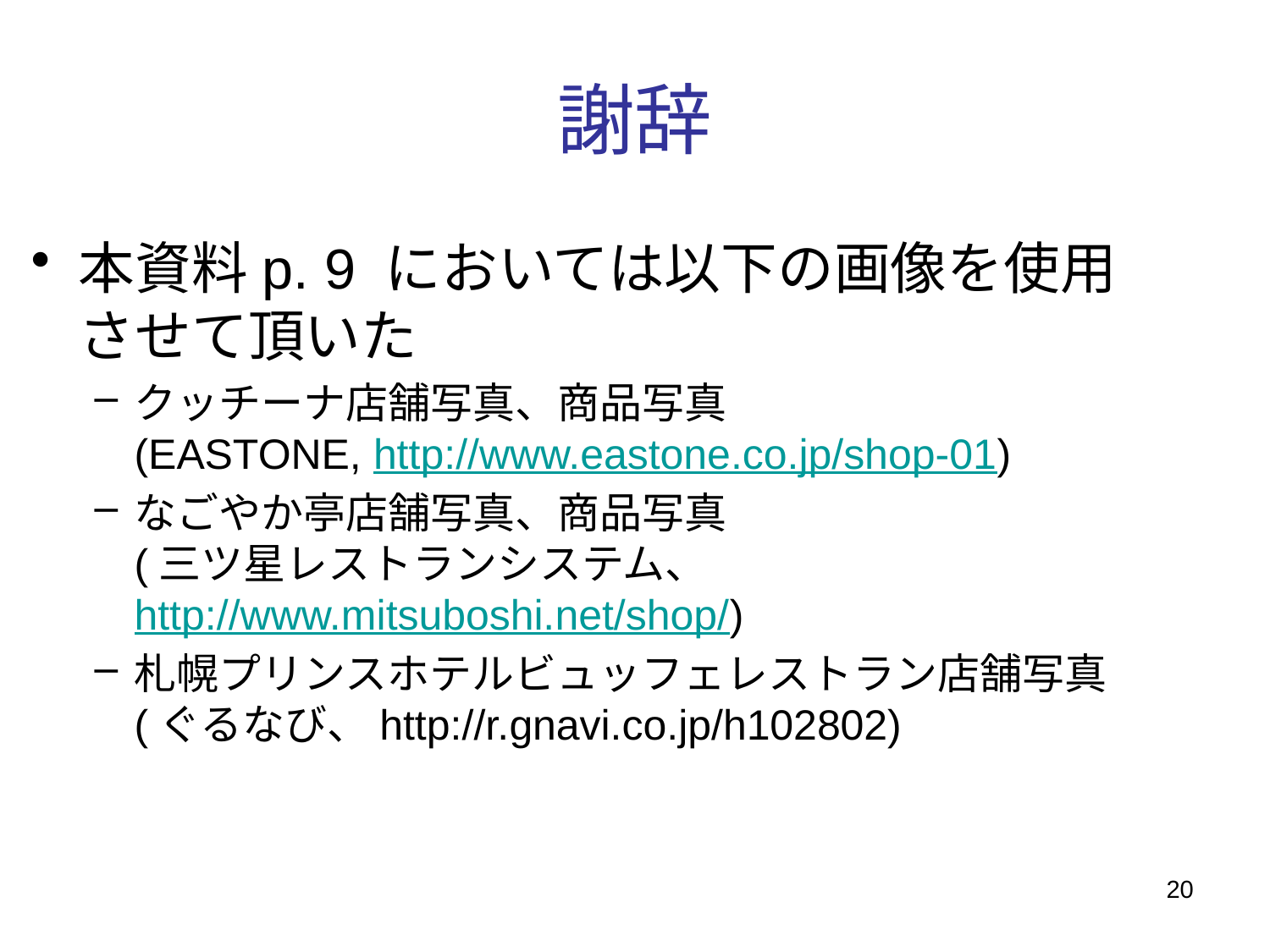

# 謝辞
本資料p. 9 においては以下の画像を使用
させて頂いた
クッチーナ店舗写真、商品写真
(EASTONE, http://www.eastone.co.jp/shop-01)
なごやか亭店舗写真、商品写真
(三ツ星レストランシステム、http://www.mitsuboshi.net/shop/)
札幌プリンスホテルビュッフェレストラン店舗写真
(ぐるなび、http://r.gnavi.co.jp/h102802)
20